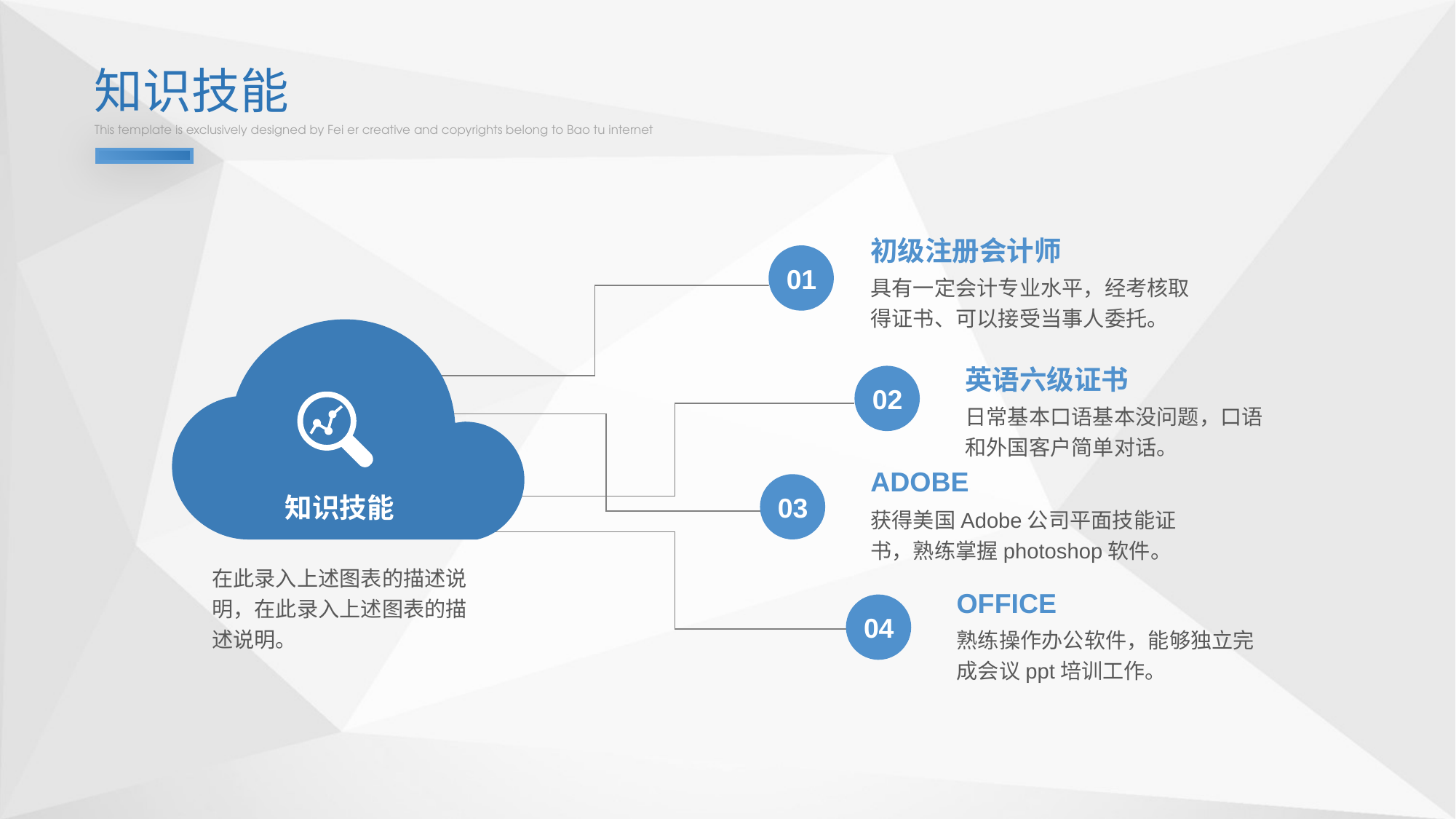

知识技能
This template is exclusively designed by Fei er creative and copyrights belong to Bao tu internet

初级注册会计师

01
具有一定会计专业水平，经考核取得证书、可以接受当事人委托。

英语六级证书

02

日常基本口语基本没问题，口语和外国客户简单对话。
ADOBE

知识技能
03
获得美国Adobe公司平面技能证书，熟练掌握photoshop软件。
在此录入上述图表的描述说明，在此录入上述图表的描述说明。
OFFICE

04
熟练操作办公软件，能够独立完成会议ppt培训工作。